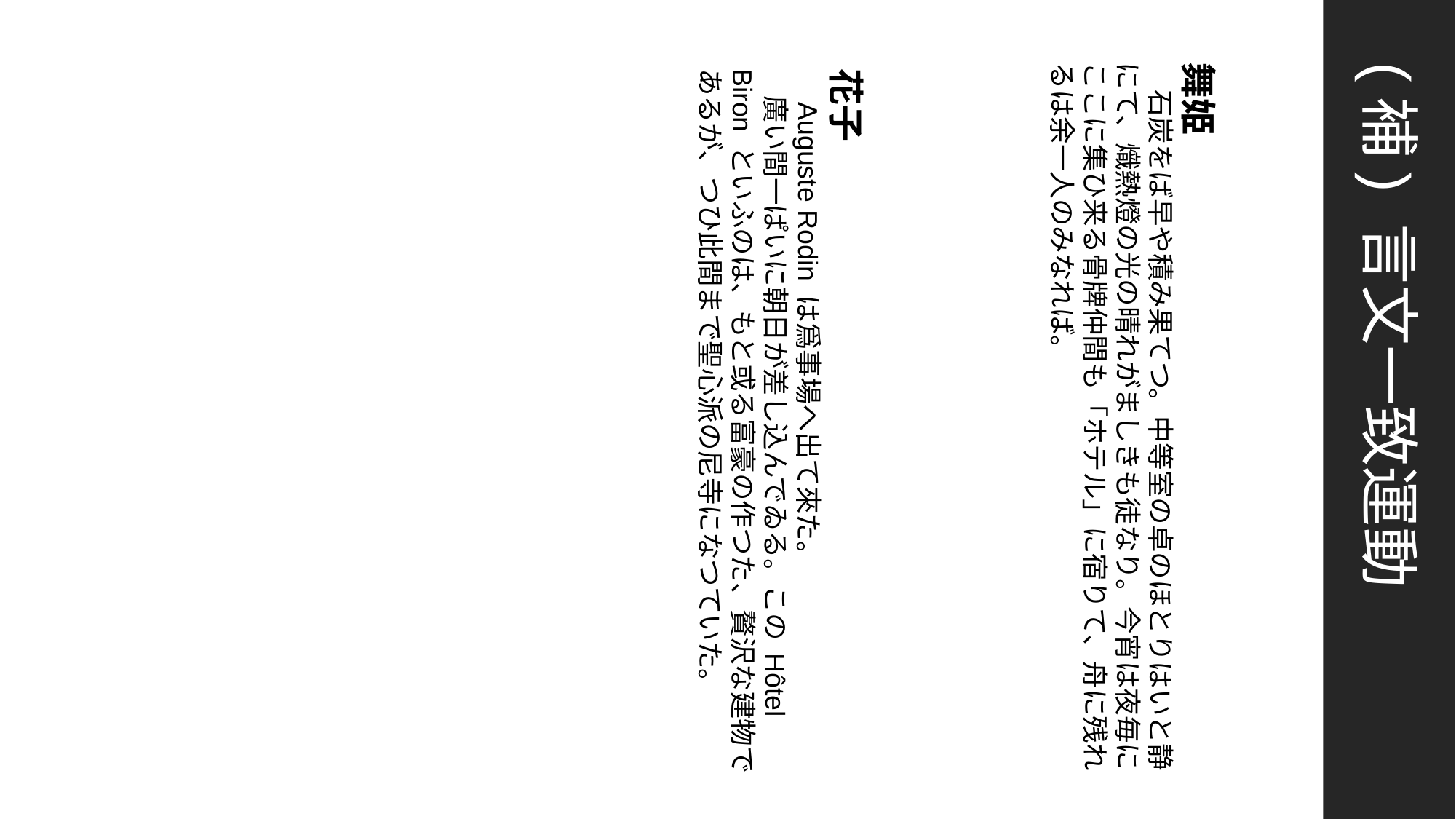

舞姫
　石炭をば早や積み果てつ。中等室の卓のほとりはいと静にて、熾熱燈の光の晴れがましきも徒なり。今宵は夜毎にここに集ひ来る骨牌仲間も「ホテル」に宿りて、舟に残れるは余一人のみなれば。
(補) 言文一致運動
花子
　Auguste Rodin は爲事場へ出て來た。
　廣い間一ぱいに朝日が差し込んでゐる。この Hôtel Biron といふのは、もと或る富豪の作つた、贅沢な建物であるが、つひ此間まで聖心派の尼寺になつていた。